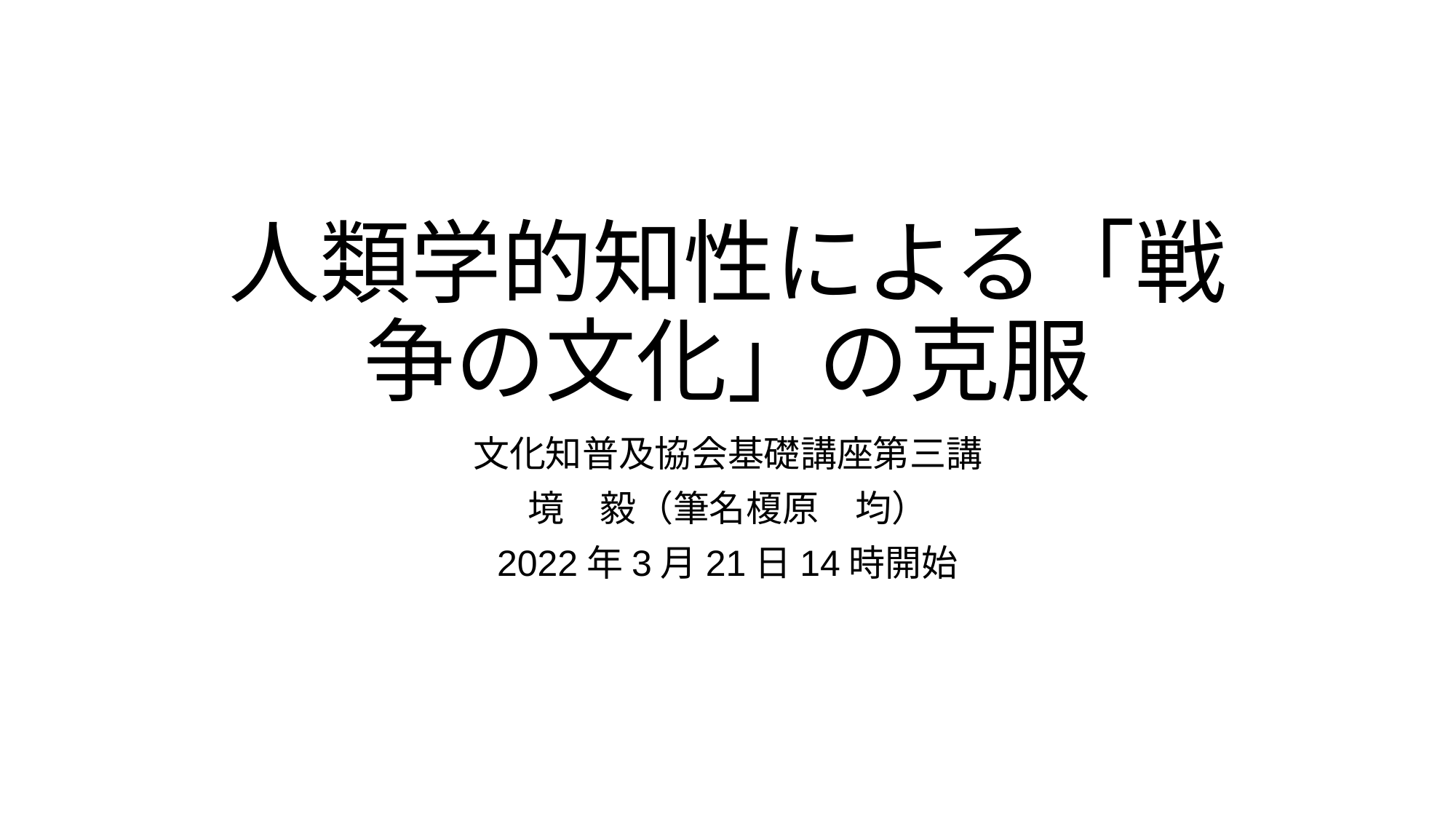

# 人類学的知性による「戦争の文化」の克服
文化知普及協会基礎講座第三講
境　毅（筆名榎原　均）
2022年3月21日14時開始